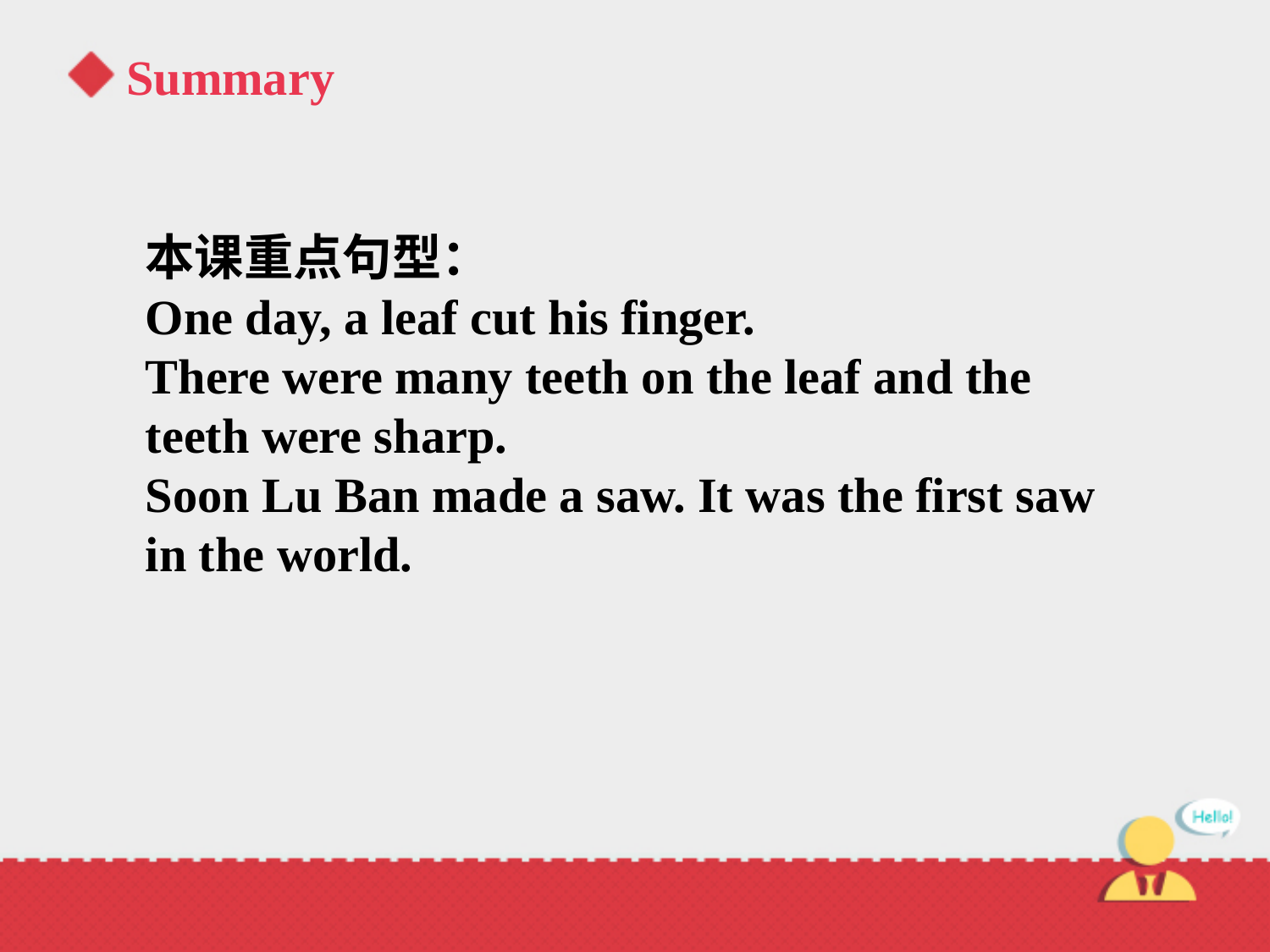

# Summary
本课重点句型：
One day, a leaf cut his finger.
There were many teeth on the leaf and the teeth were sharp.
Soon Lu Ban made a saw. It was the first saw in the world.